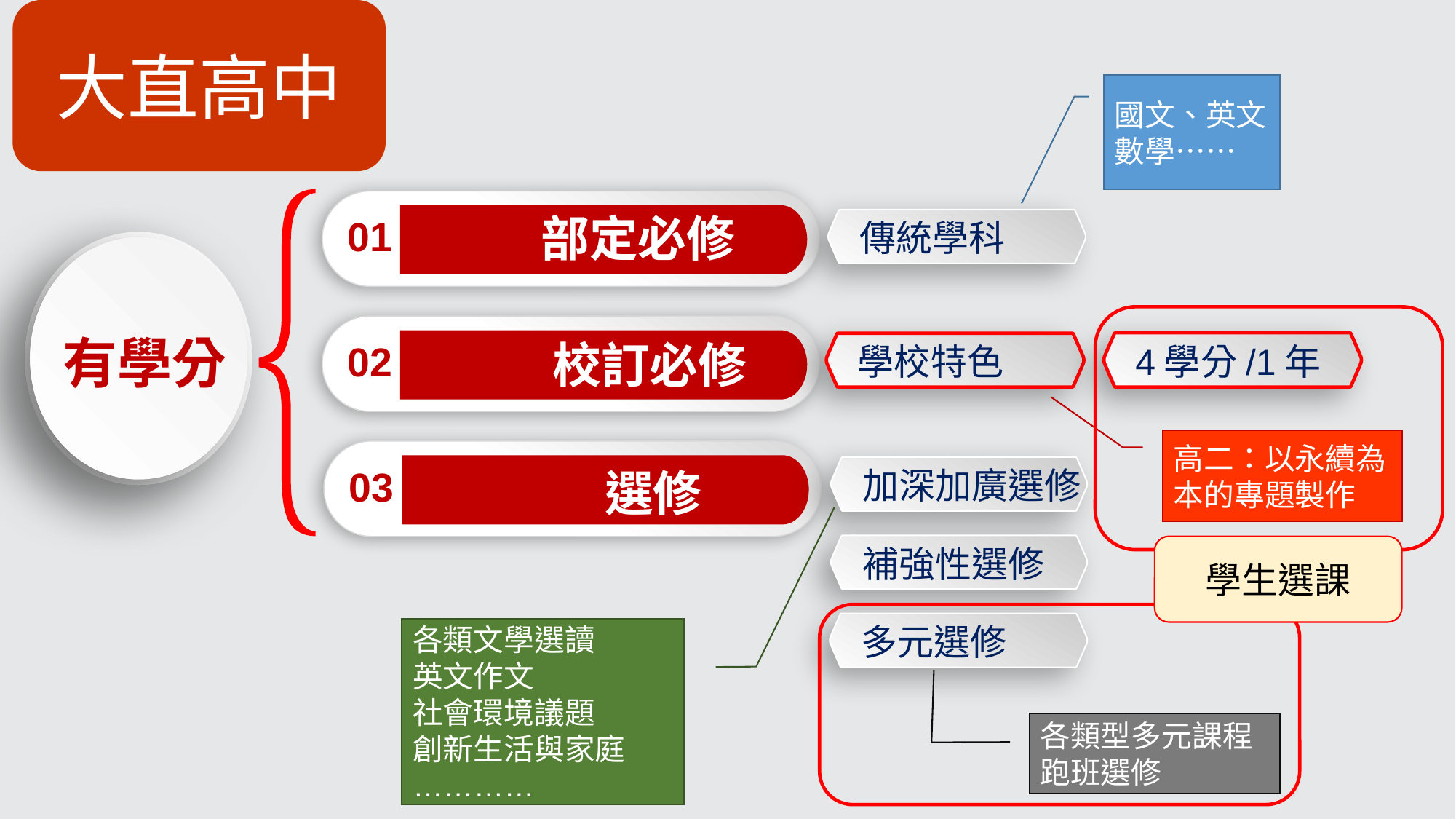

大直高中
國文、英文數學……

01
部定必修

傳統學科

02
校訂必修
有學分

4學分/1年
學校特色
高二：以永續為本的專題製作

03
選修

加深加廣選修

學生選課
補強性選修

各類文學選讀
英文作文
社會環境議題
創新生活與家庭
…………
多元選修
各類型多元課程
跑班選修